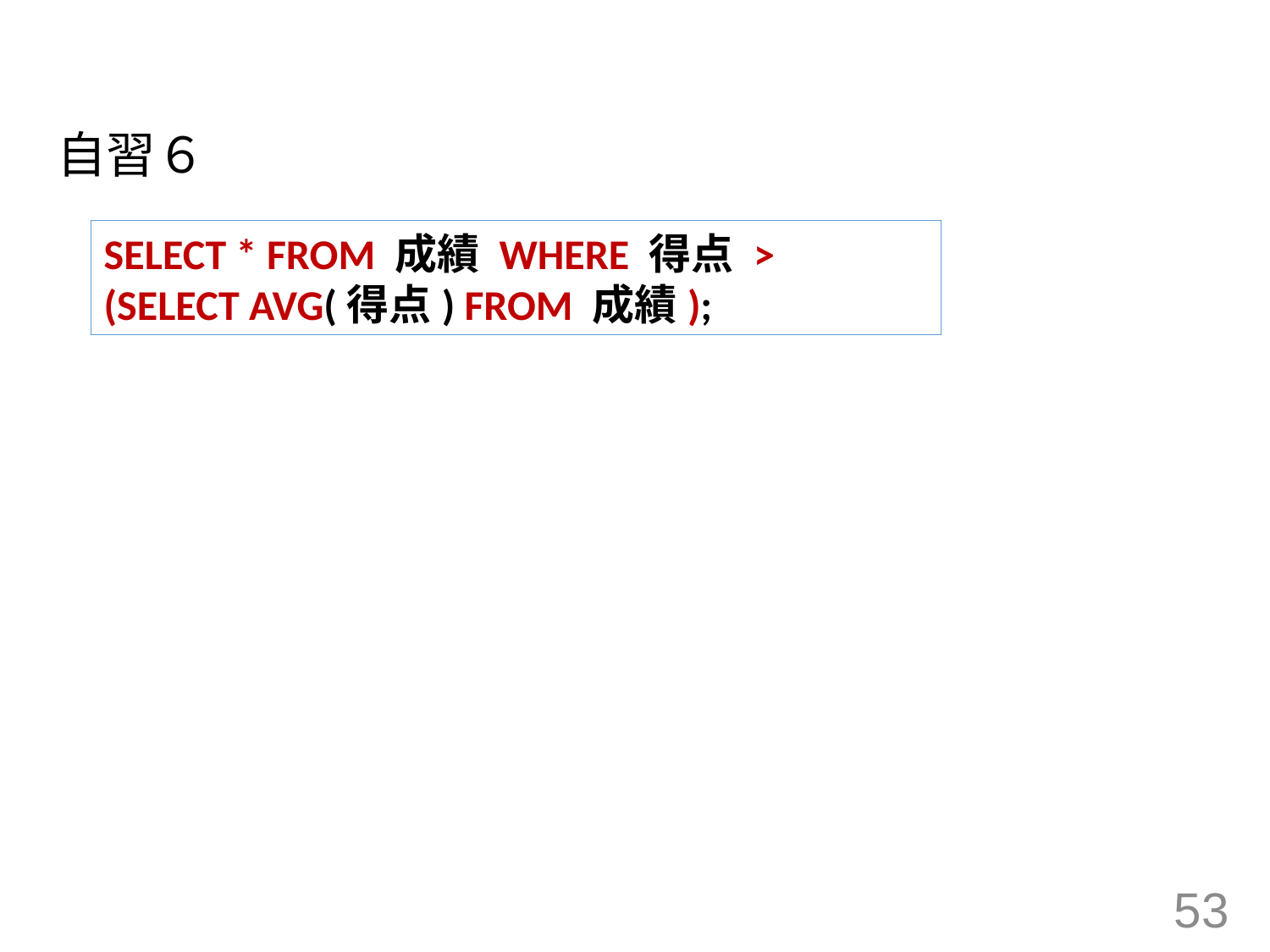

#
自習６

SELECT * FROM 成績 WHERE 得点 >
(SELECT AVG(得点) FROM 成績);
53